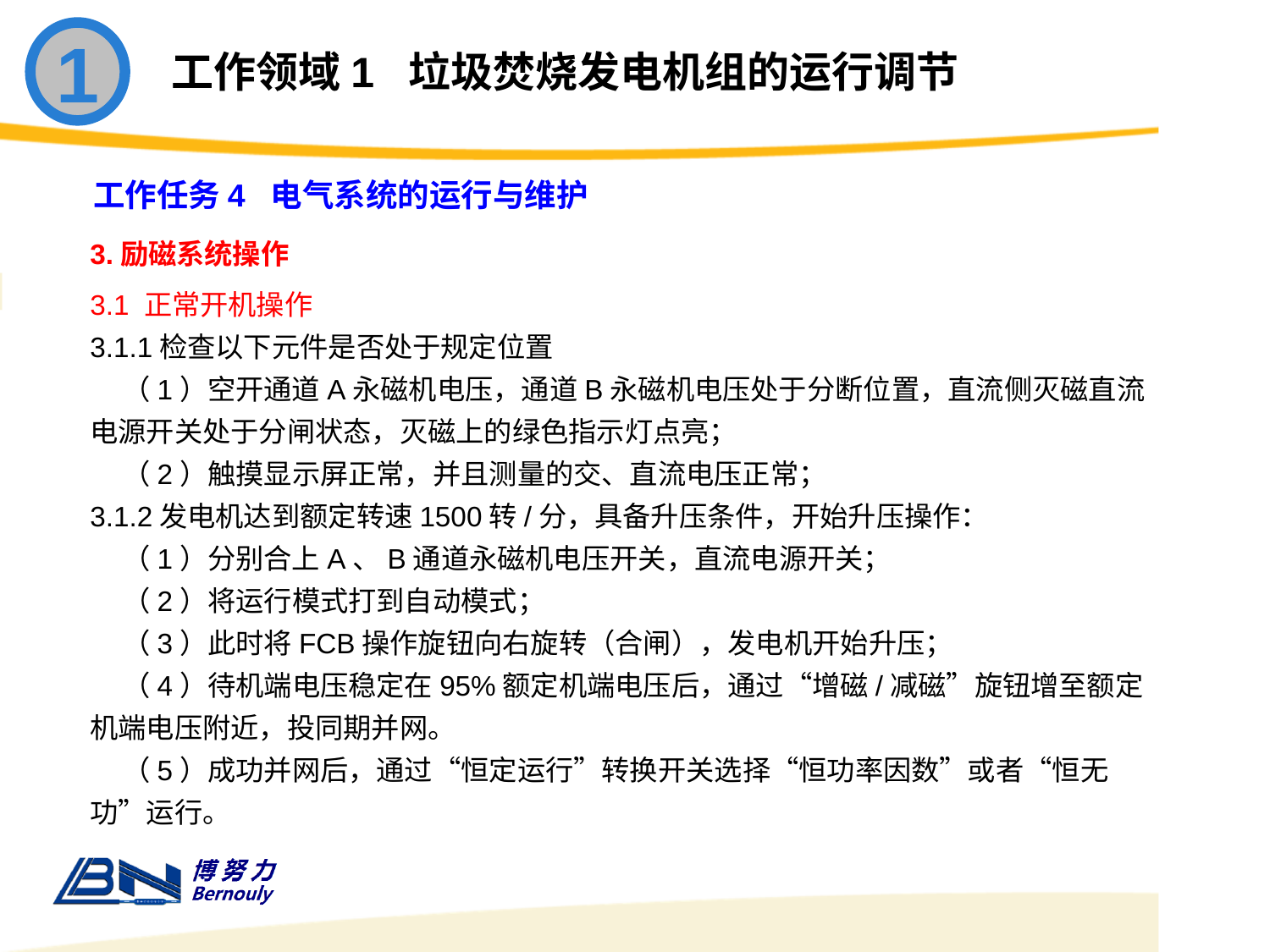

1
工作领域1  垃圾焚烧发电机组的运行调节
工作任务4  电气系统的运行与维护
3.励磁系统操作
3.1 正常开机操作
3.1.1检查以下元件是否处于规定位置
    （1）空开通道A永磁机电压，通道B永磁机电压处于分断位置，直流侧灭磁直流电源开关处于分闸状态，灭磁上的绿色指示灯点亮；
    （2）触摸显示屏正常，并且测量的交、直流电压正常；
3.1.2发电机达到额定转速1500转/分，具备升压条件，开始升压操作：
    （1）分别合上A、B通道永磁机电压开关，直流电源开关；
    （2）将运行模式打到自动模式；
    （3）此时将FCB操作旋钮向右旋转（合闸），发电机开始升压；
    （4）待机端电压稳定在95%额定机端电压后，通过“增磁/减磁”旋钮增至额定机端电压附近，投同期并网。
    （5）成功并网后，通过“恒定运行”转换开关选择“恒功率因数”或者“恒无功”运行。